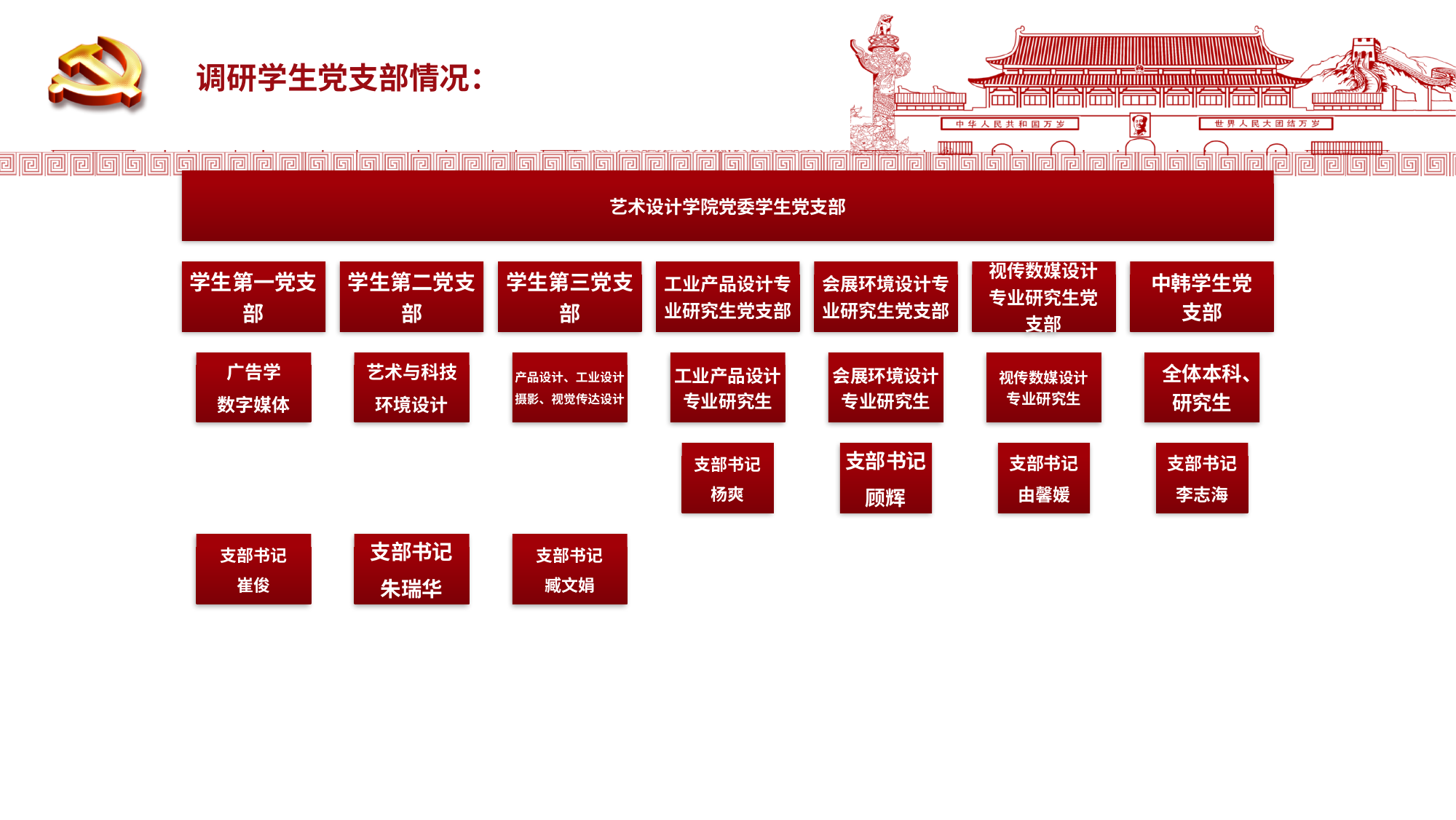

调研学生党支部情况：
艺术设计学院党委学生党支部
学生第一党支部
广告学
数字媒体
支部书记
崔俊
学生第二党支部
艺术与科技
环境设计
支部书记
朱瑞华
学生第三党支部
产品设计、工业设计
摄影、视觉传达设计
支部书记
臧文娟
工业产品设计专业研究生党支部
工业产品设计专业研究生
支部书记
杨爽
会展环境设计专业研究生党支部
会展环境设计专业研究生
支部书记
顾辉
视传数媒设计专业研究生党支部
视传数媒设计专业研究生
支部书记
由馨媛
中韩学生党支部
全体本科、研究生
支部书记
李志海